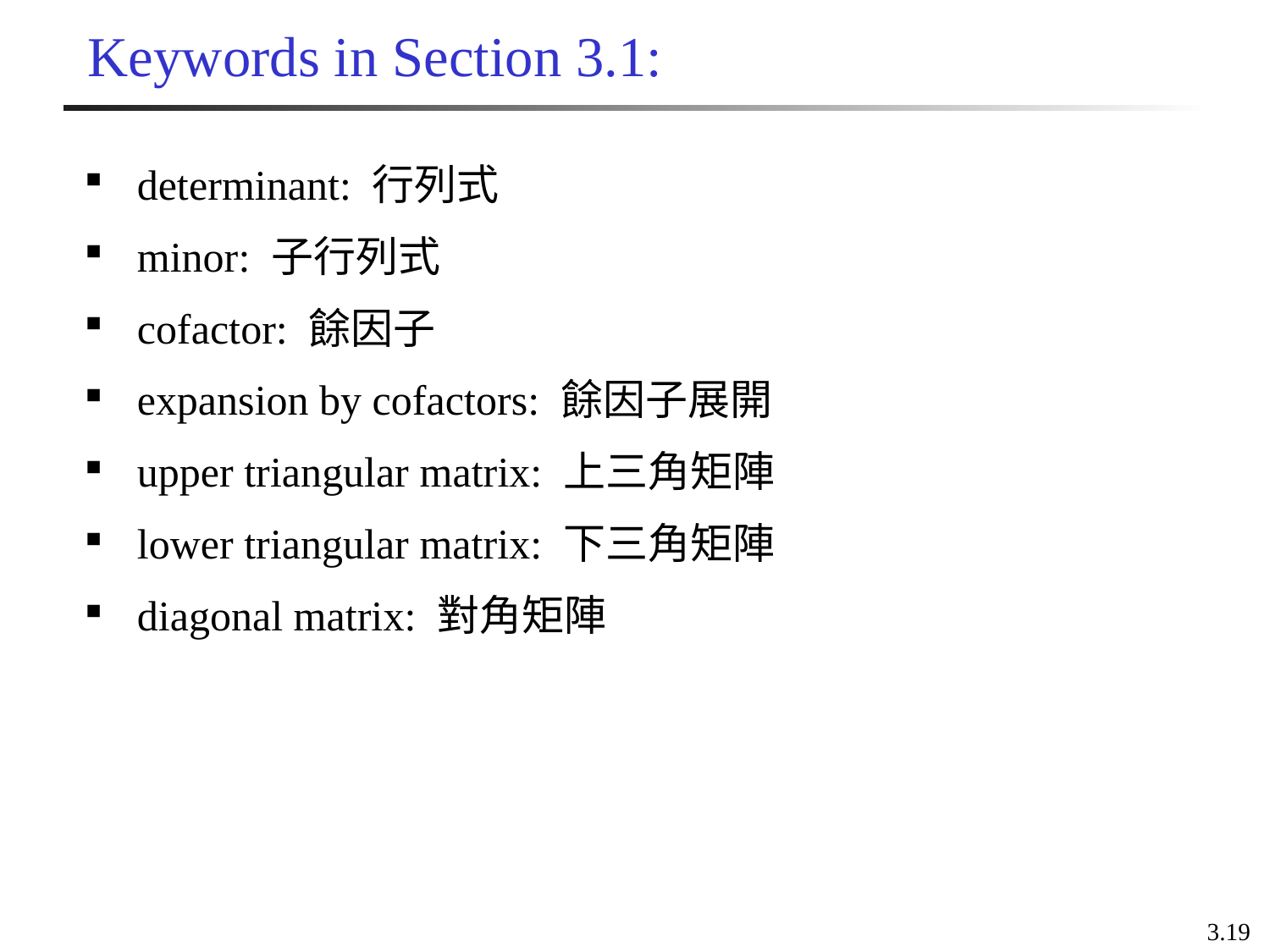

# Keywords in Section 3.1:
  determinant: 行列式
  minor: 子行列式
  cofactor: 餘因子
  expansion by cofactors: 餘因子展開
  upper triangular matrix: 上三角矩陣
  lower triangular matrix: 下三角矩陣
  diagonal matrix: 對角矩陣
3.19